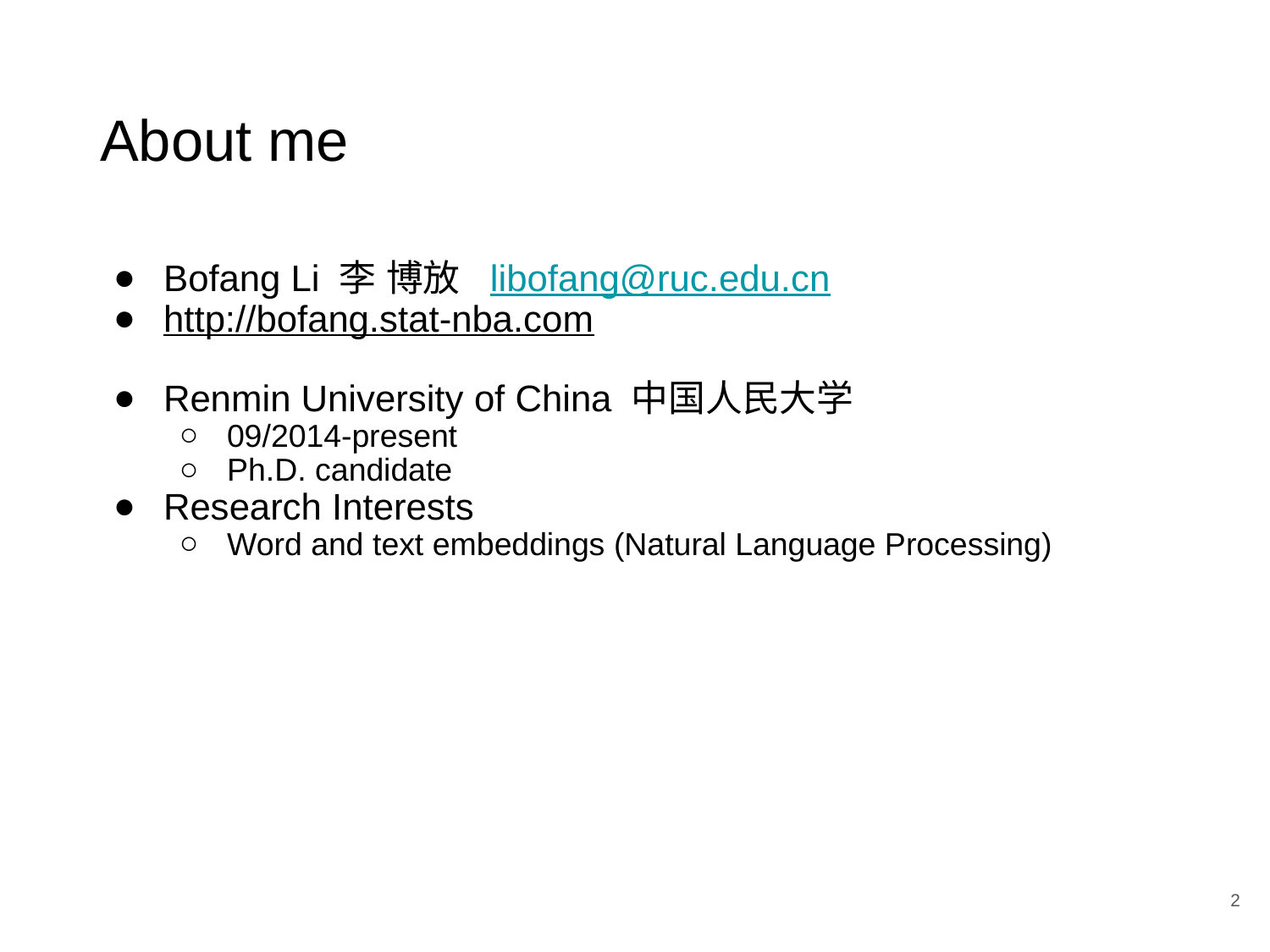

About me
Bofang Li 李 博放  libofang@ruc.edu.cn
http://bofang.stat-nba.com

Renmin University of China 中国人民大学
09/2014-present
Ph.D. candidate
Research Interests
Word and text embeddings (Natural Language Processing)
2